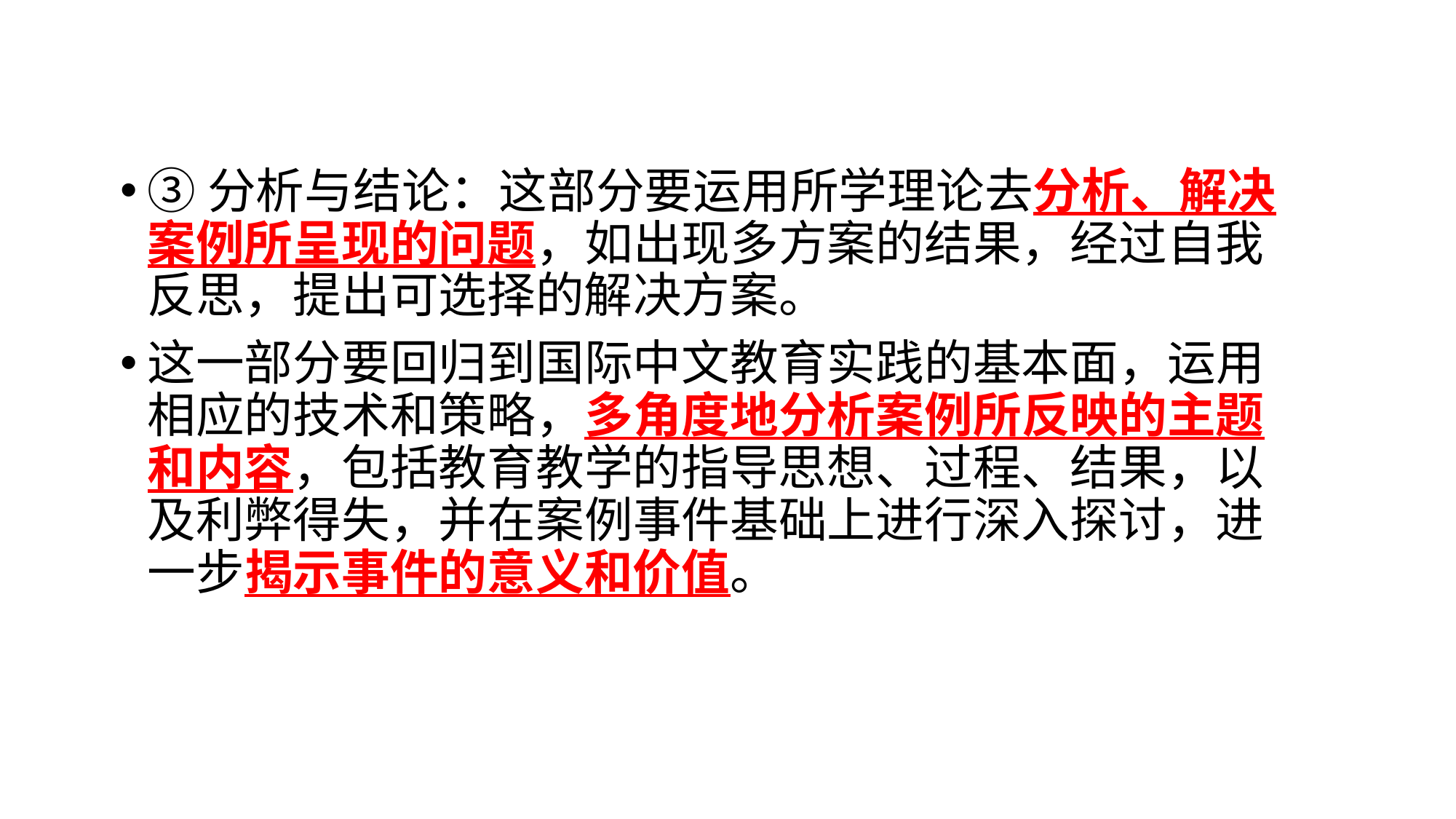

③分析与结论：这部分要运用所学理论去分析、解决案例所呈现的问题，如出现多方案的结果，经过自我反思，提出可选择的解决方案。
这一部分要回归到国际中文教育实践的基本面，运用相应的技术和策略，多角度地分析案例所反映的主题和内容，包括教育教学的指导思想、过程、结果，以及利弊得失，并在案例事件基础上进行深入探讨，进一步揭示事件的意义和价值。